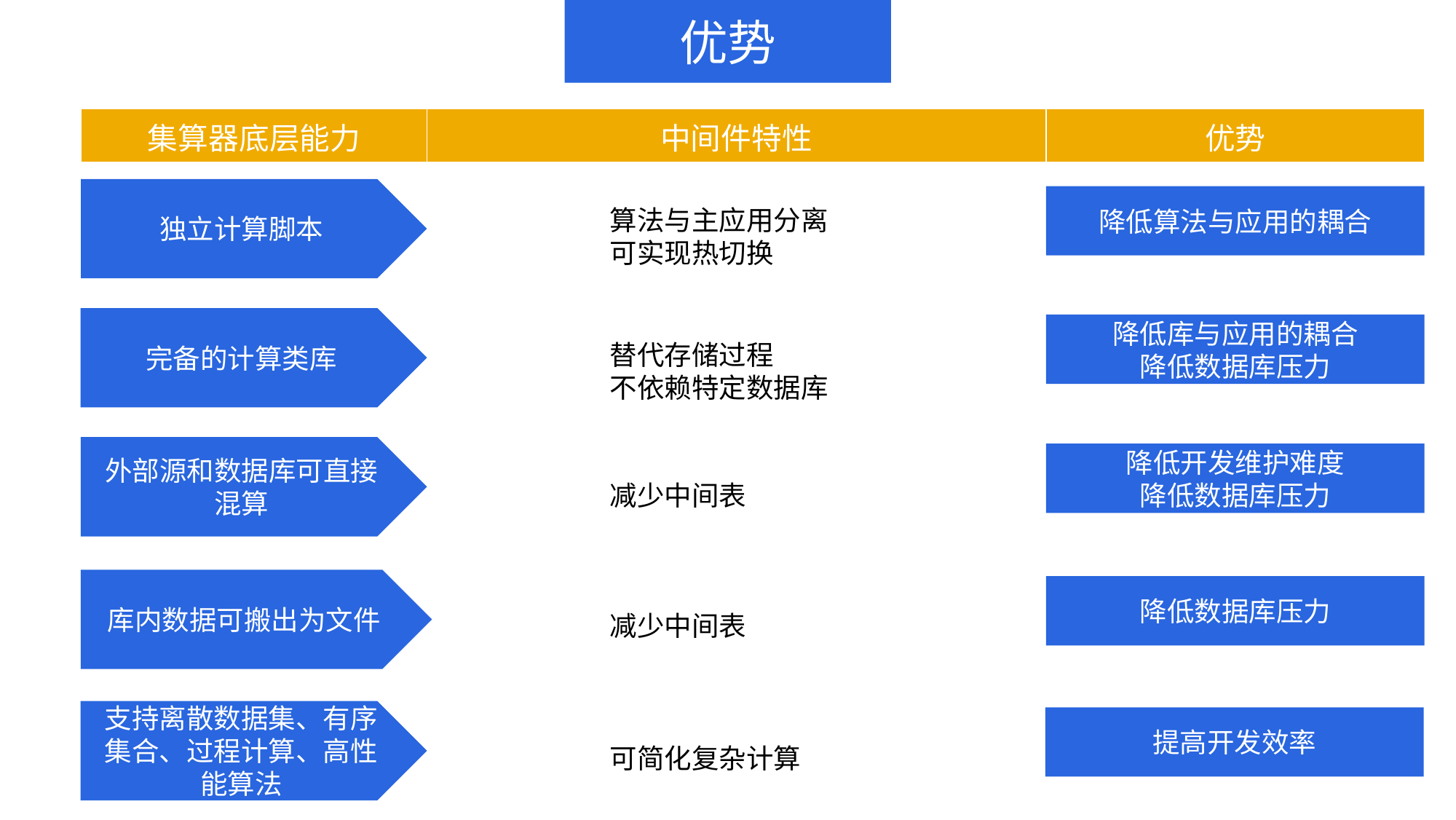

优势
| 集算器底层能力 | 中间件特性 | 优势 |
| --- | --- | --- |
独立计算脚本
降低算法与应用的耦合
算法与主应用分离
可实现热切换
完备的计算类库
降低库与应用的耦合
降低数据库压力
替代存储过程
不依赖特定数据库
外部源和数据库可直接混算
降低开发维护难度
降低数据库压力
减少中间表
库内数据可搬出为文件
降低数据库压力
减少中间表
支持离散数据集、有序集合、过程计算、高性能算法
提高开发效率
可简化复杂计算